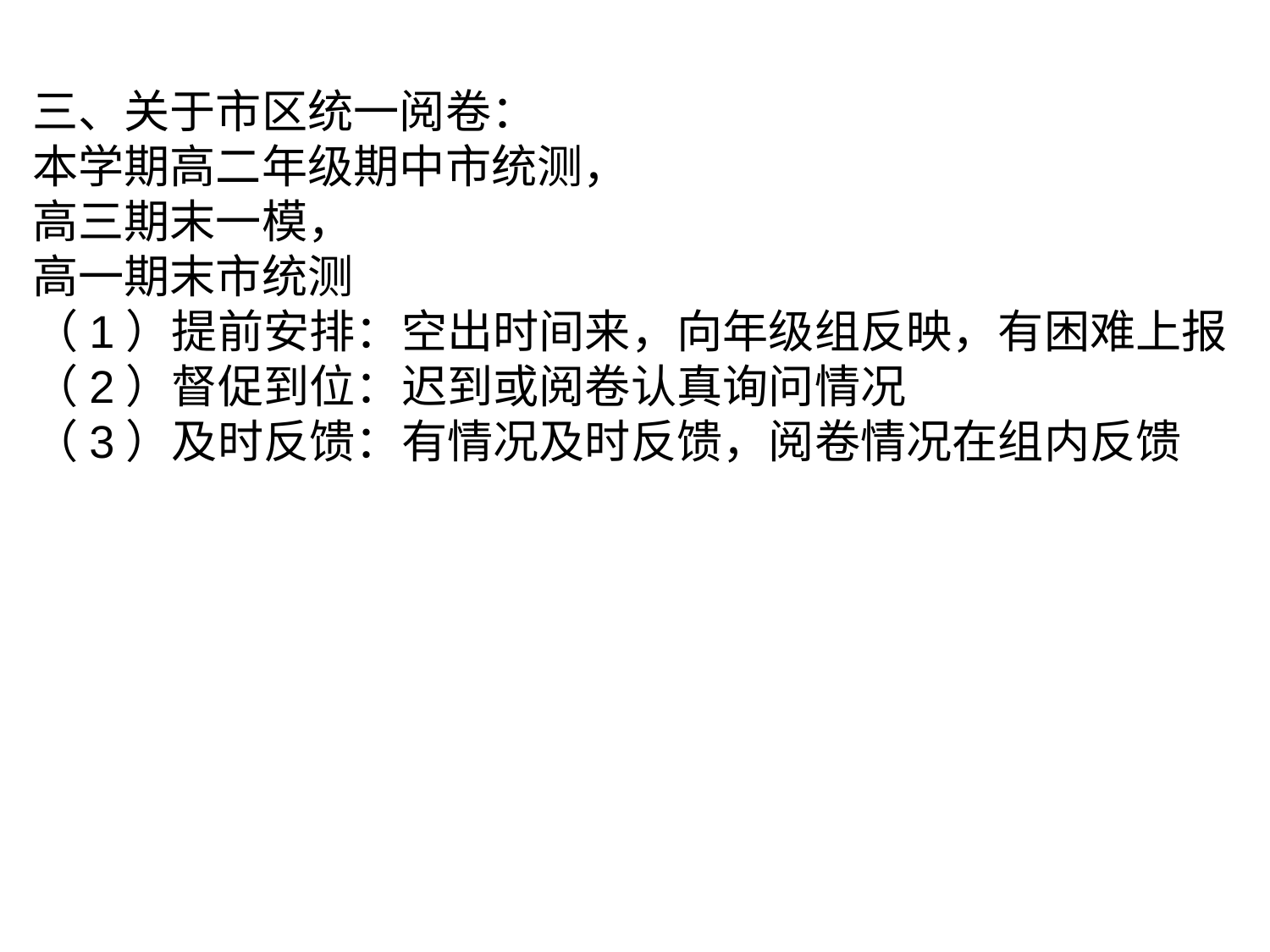

三、关于市区统一阅卷：
本学期高二年级期中市统测，
高三期末一模，
高一期末市统测
（1）提前安排：空出时间来，向年级组反映，有困难上报
（2）督促到位：迟到或阅卷认真询问情况
（3）及时反馈：有情况及时反馈，阅卷情况在组内反馈